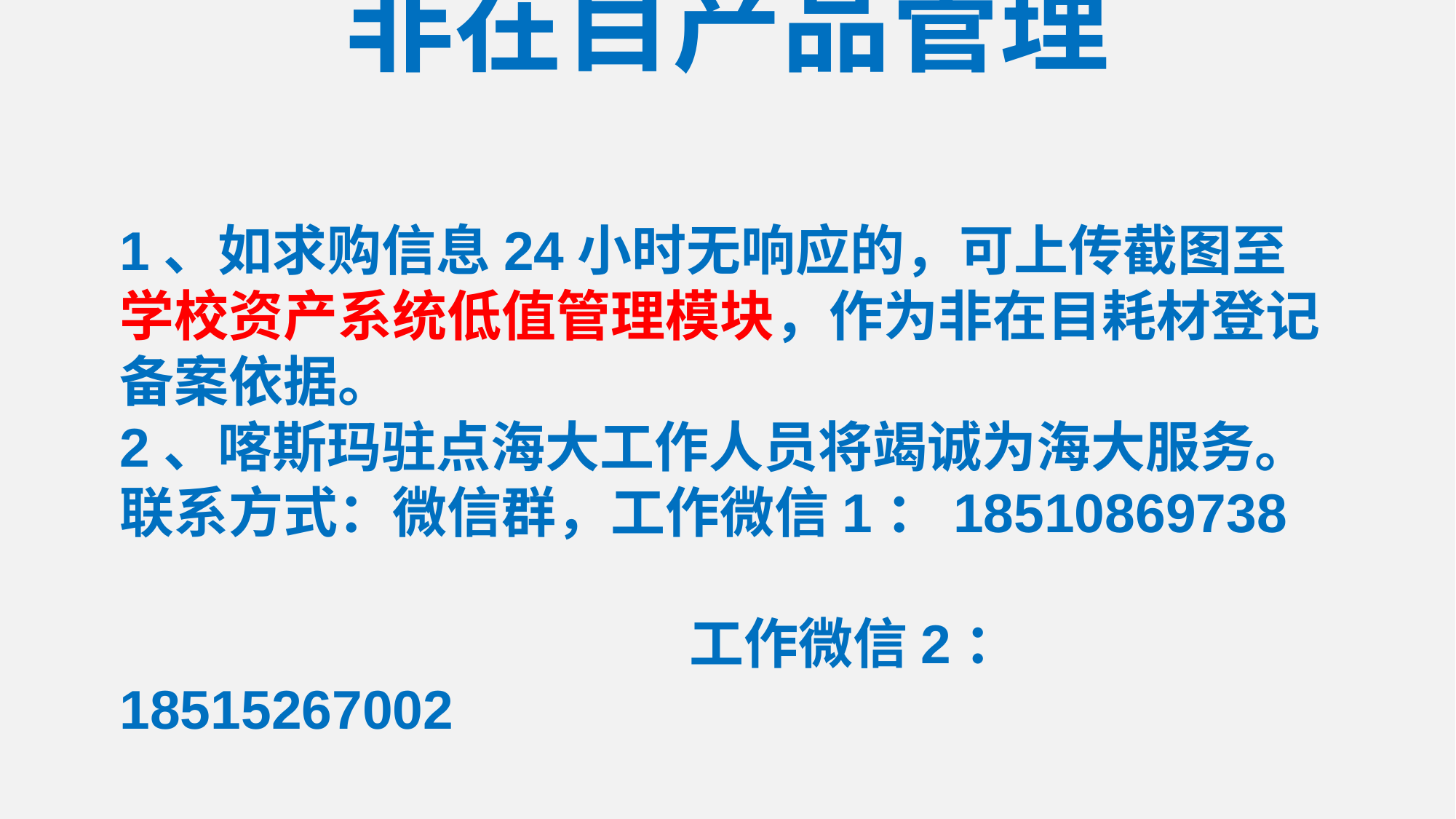

非在目产品管理

1、如求购信息24小时无响应的，可上传截图至学校资产系统低值管理模块，作为非在目耗材登记备案依据。
2、喀斯玛驻点海大工作人员将竭诚为海大服务。
联系方式：微信群，工作微信1：18510869738
                                             工作微信2：18515267002